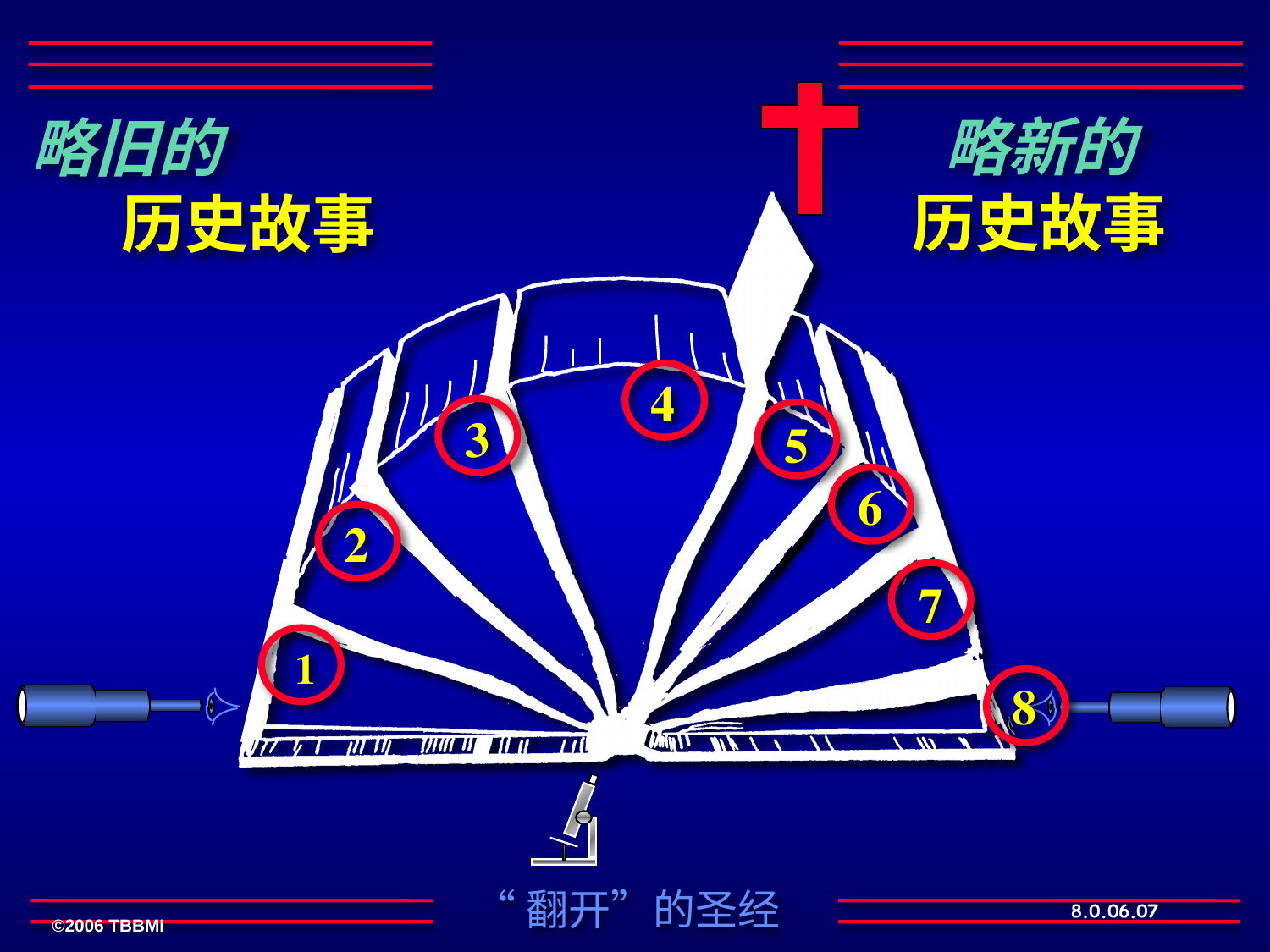

略新的
历史故事
略旧的                  历史故事

4

3
5

6

2

7

1

8
07